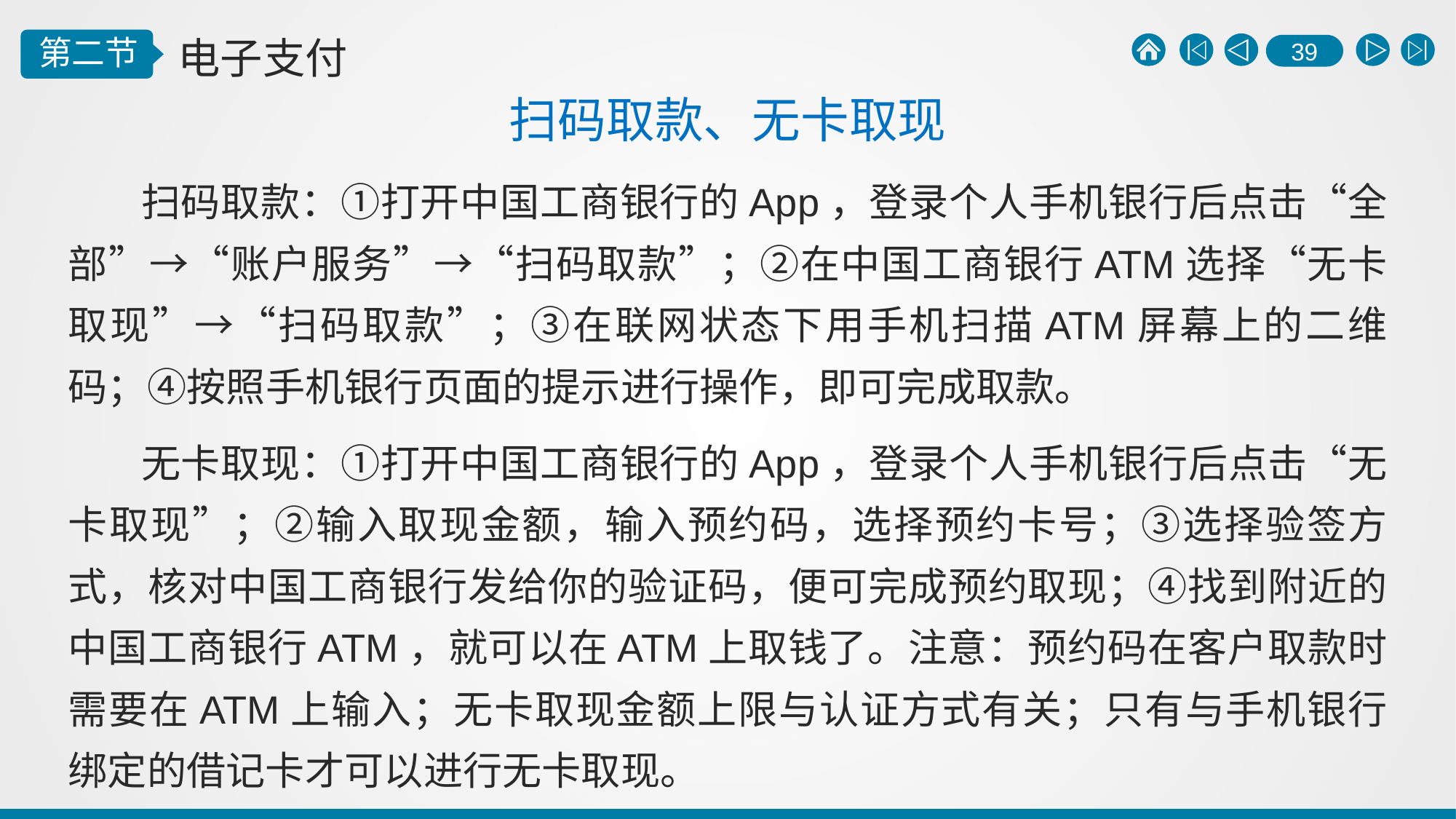

扫码取款、无卡取现
扫码取款：①打开中国工商银行的App，登录个人手机银行后点击“全部”→“账户服务”→“扫码取款”；②在中国工商银行ATM选择“无卡取现”→“扫码取款”；③在联网状态下用手机扫描ATM屏幕上的二维码；④按照手机银行页面的提示进行操作，即可完成取款。
无卡取现：①打开中国工商银行的App，登录个人手机银行后点击“无卡取现”；②输入取现金额，输入预约码，选择预约卡号；③选择验签方式，核对中国工商银行发给你的验证码，便可完成预约取现；④找到附近的中国工商银行ATM，就可以在ATM上取钱了。注意：预约码在客户取款时需要在ATM上输入；无卡取现金额上限与认证方式有关；只有与手机银行绑定的借记卡才可以进行无卡取现。